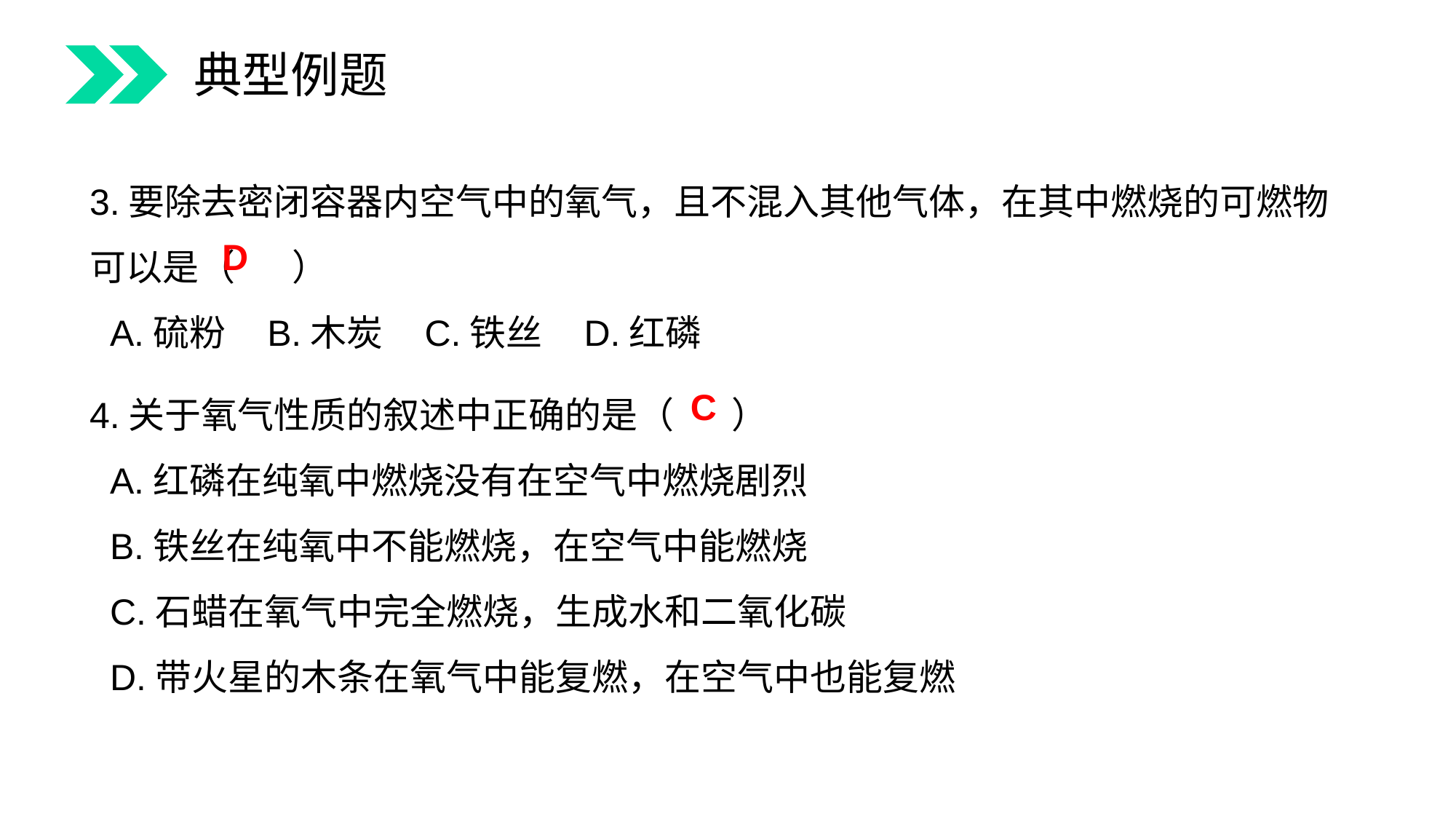

典型例题
3.要除去密闭容器内空气中的氧气，且不混入其他气体，在其中燃烧的可燃物可以是（       ）
  A.硫粉    B.木炭    C.铁丝    D.红磷
D
4.关于氧气性质的叙述中正确的是（       ）
  A.红磷在纯氧中燃烧没有在空气中燃烧剧烈
  B.铁丝在纯氧中不能燃烧，在空气中能燃烧
  C.石蜡在氧气中完全燃烧，生成水和二氧化碳
  D.带火星的木条在氧气中能复燃，在空气中也能复燃
C